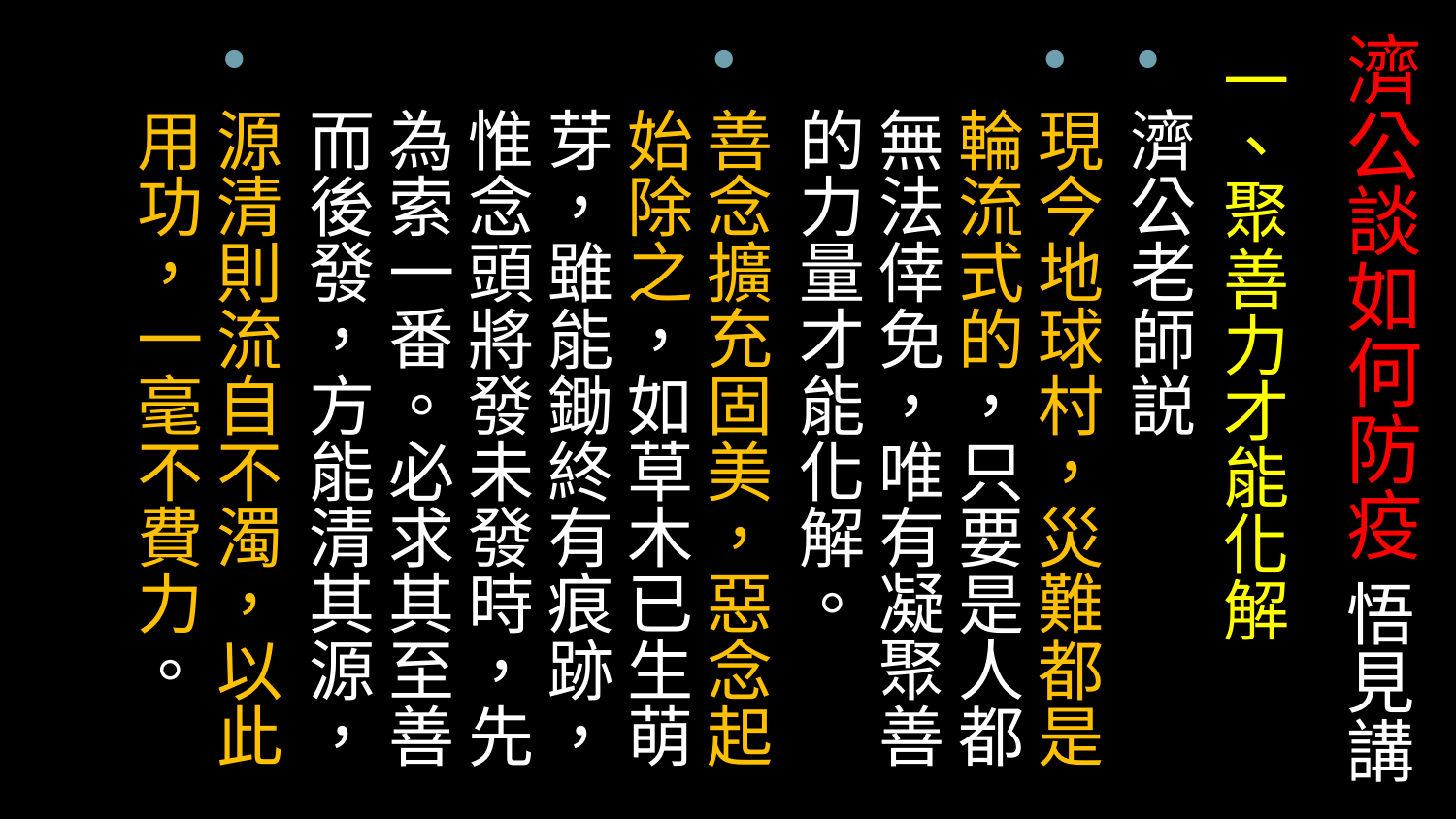

# 濟公談如何防疫 悟見講
一、聚善力才能化解
濟公老師説
現今地球村，災難都是輪流式的，只要是人都無法倖免，唯有凝聚善的力量才能化解。
善念擴充固美，惡念起始除之，如草木已生萌芽，雖能鋤終有痕跡，惟念頭將發未發時，先為索一番。必求其至善而後發，方能清其源，
源清則流自不濁，以此用功，一毫不費力。